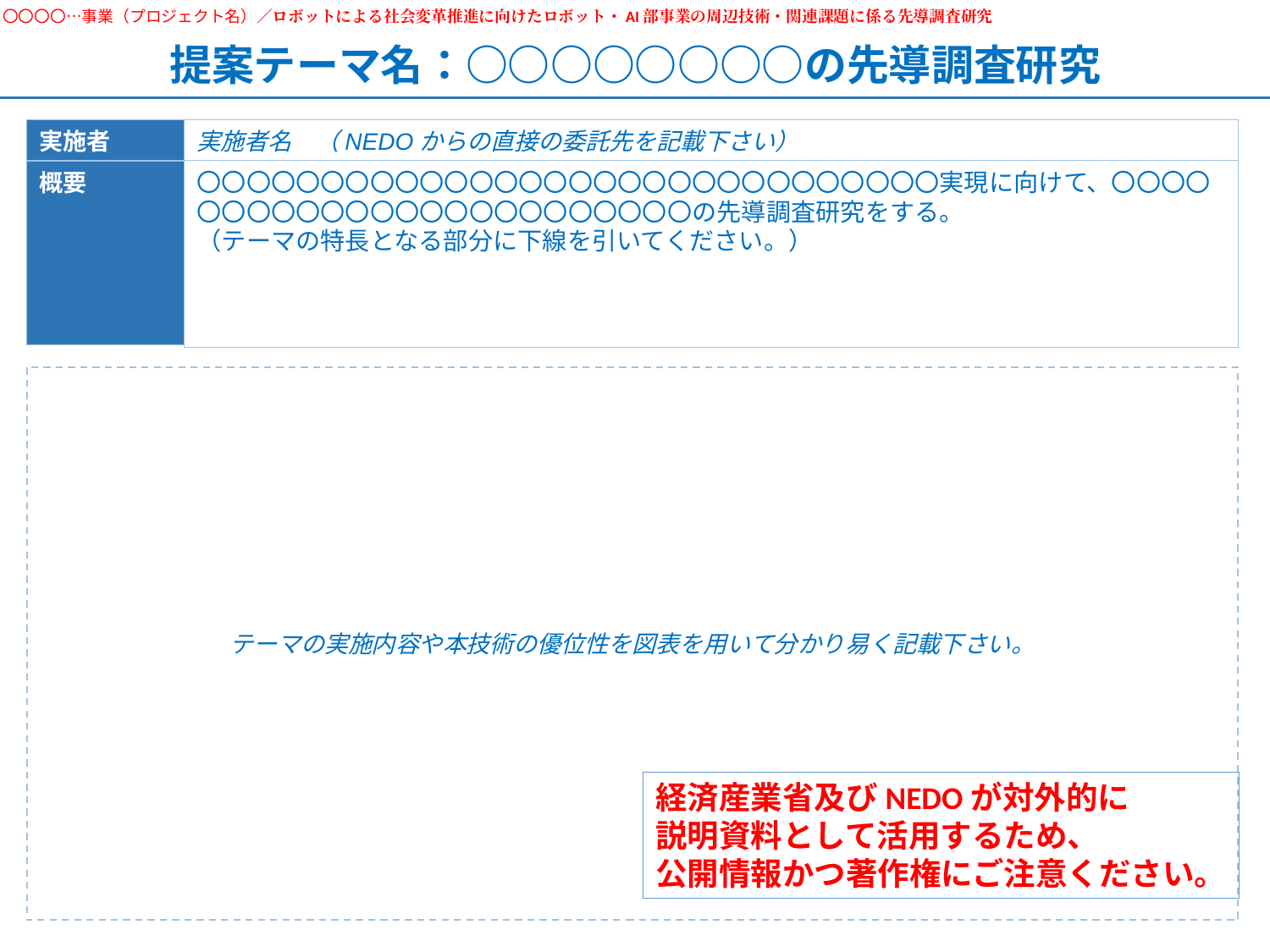

〇〇〇〇…事業（プロジェクト名）／ロボットによる社会変革推進に向けたロボット・AI部事業の周辺技術・関連課題に係る先導調査研究
# 提案テーマ名：○○○○○○○○の先導調査研究
実施者
実施者名　（NEDOからの直接の委託先を記載下さい）
〇〇〇〇〇〇〇〇〇〇〇〇〇〇〇〇〇〇〇〇〇〇〇〇〇〇〇〇〇〇実現に向けて、〇〇〇〇〇〇〇〇〇〇〇〇〇〇〇〇〇〇〇〇〇〇〇〇の先導調査研究をする。
（テーマの特長となる部分に下線を引いてください。）
概要

テーマの実施内容や本技術の優位性を図表を用いて分かり易く記載下さい。
経済産業省及びNEDOが対外的に
説明資料として活用するため、
公開情報かつ著作権にご注意ください。